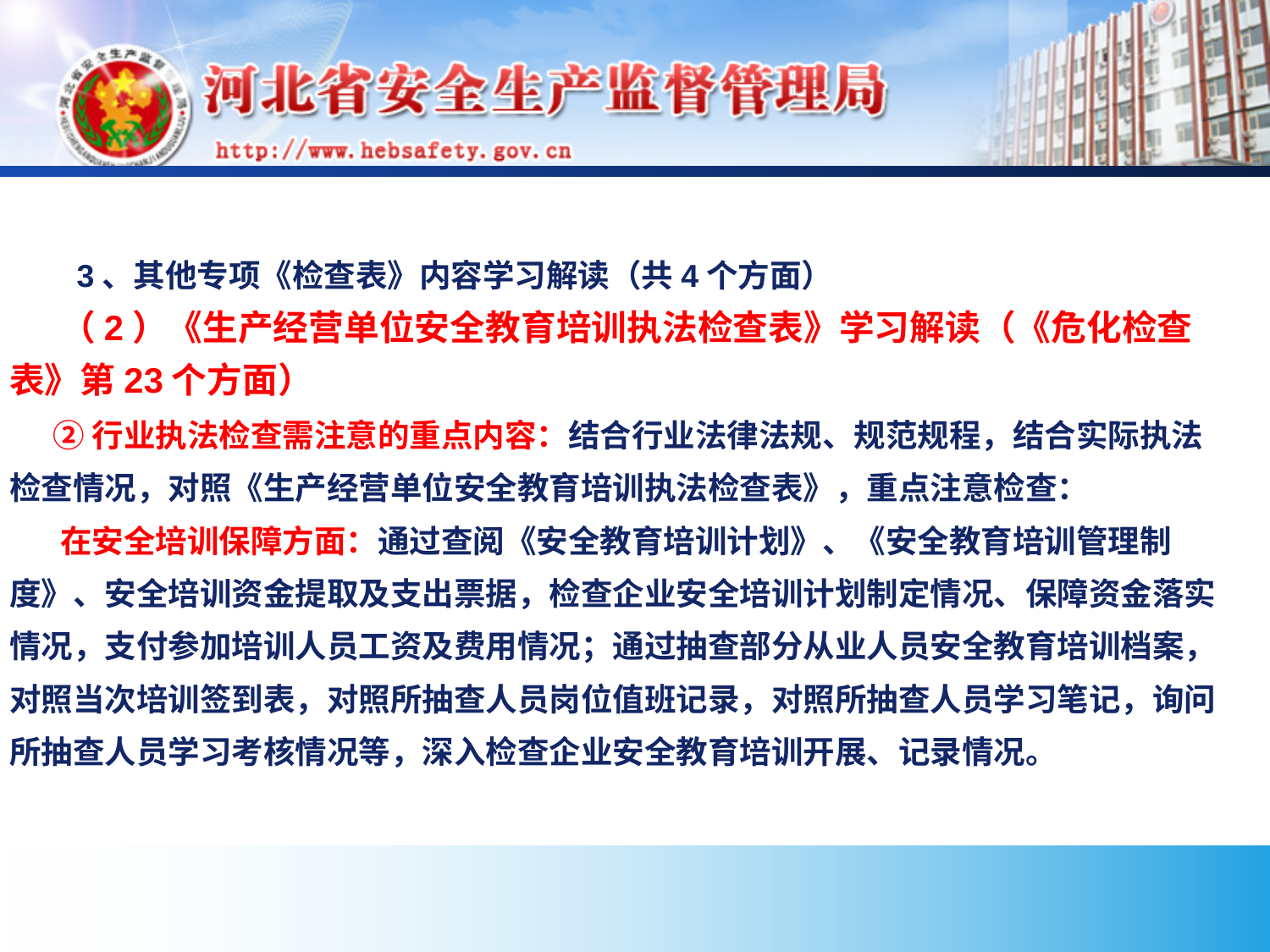

#
       3、其他专项《检查表》内容学习解读（共4个方面）
      （2）《生产经营单位安全教育培训执法检查表》学习解读（《危化检查表》第23个方面）
      ②行业执法检查需注意的重点内容：结合行业法律法规、规范规程，结合实际执法检查情况，对照《生产经营单位安全教育培训执法检查表》，重点注意检查：
      在安全培训保障方面：通过查阅《安全教育培训计划》、《安全教育培训管理制度》、安全培训资金提取及支出票据，检查企业安全培训计划制定情况、保障资金落实情况，支付参加培训人员工资及费用情况；通过抽查部分从业人员安全教育培训档案，对照当次培训签到表，对照所抽查人员岗位值班记录，对照所抽查人员学习笔记，询问所抽查人员学习考核情况等，深入检查企业安全教育培训开展、记录情况。